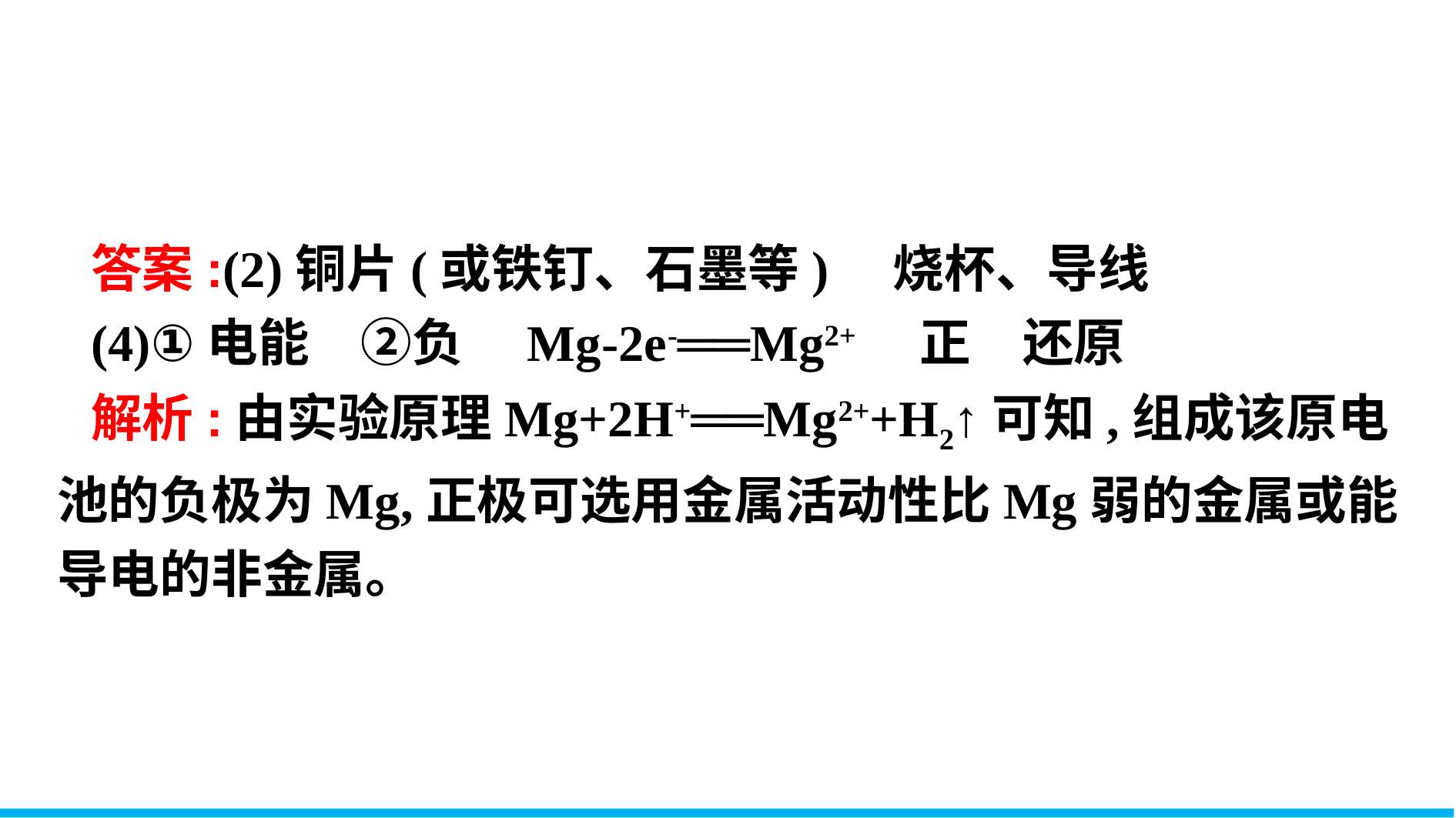

答案:(2)铜片(或铁钉、石墨等)　烧杯、导线
(4)①电能　②负　Mg-2e-══Mg2+　正　还原
解析:由实验原理Mg+2H+══Mg2++H2↑可知,组成该原电池的负极为Mg,正极可选用金属活动性比Mg弱的金属或能导电的非金属。